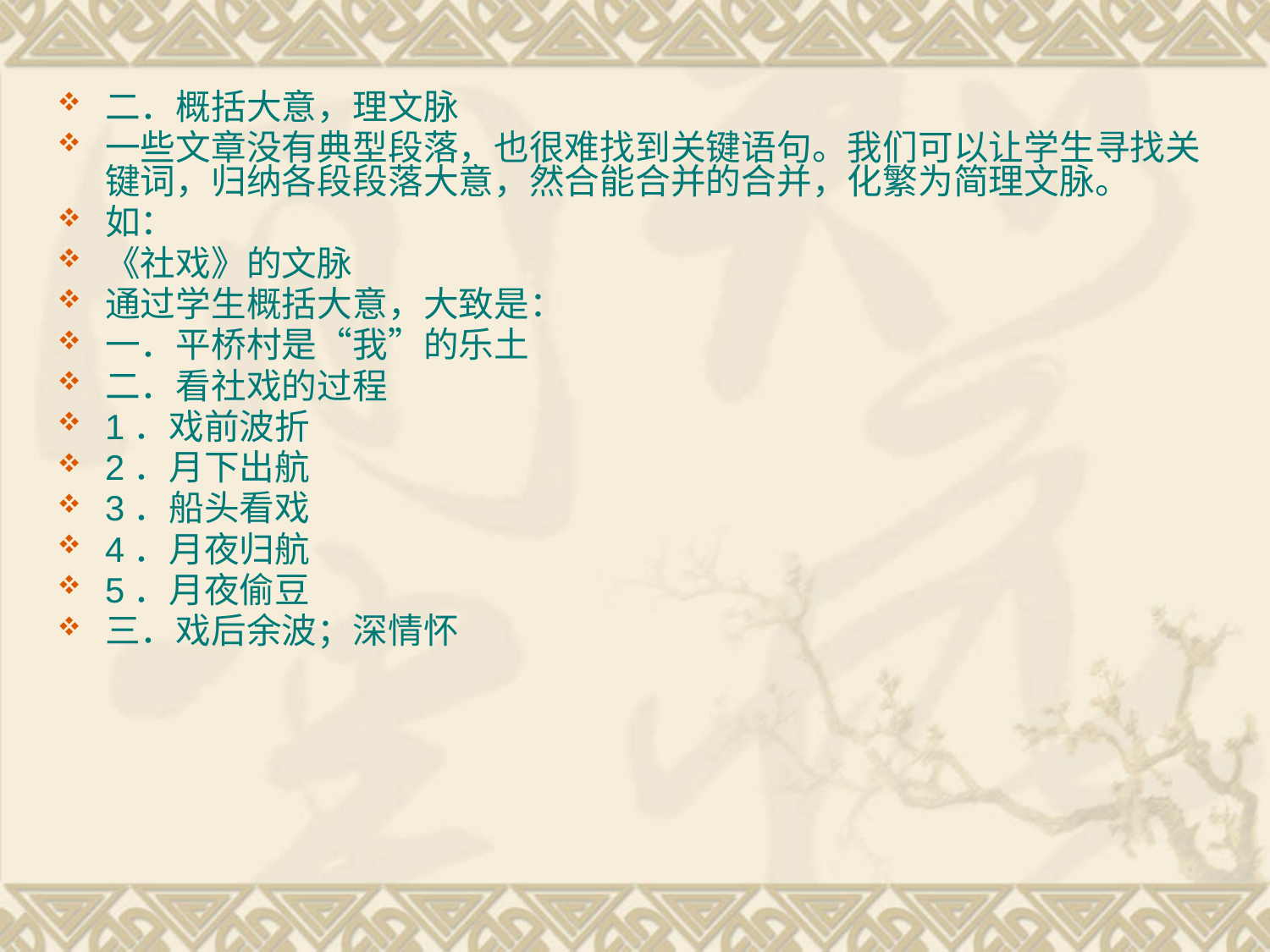

二．概括大意，理文脉
一些文章没有典型段落，也很难找到关键语句。我们可以让学生寻找关键词，归纳各段段落大意，然合能合并的合并，化繁为简理文脉。
如：
《社戏》的文脉
通过学生概括大意，大致是：
一．平桥村是“我”的乐土
二．看社戏的过程
1．戏前波折
2．月下出航
3．船头看戏
4．月夜归航
5．月夜偷豆
三．戏后余波；深情怀